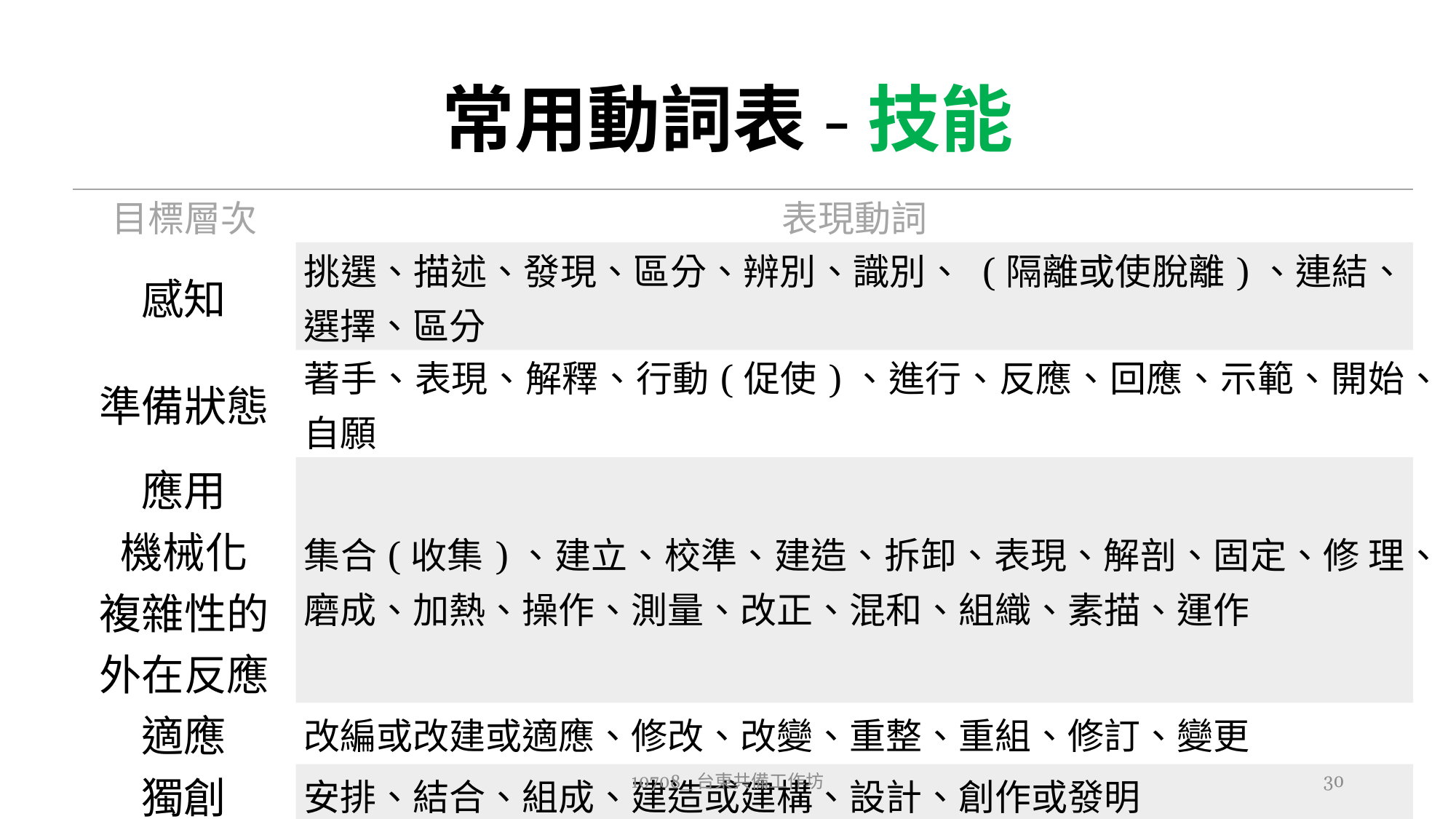

# 常用動詞表-技能
| 目標層次 | 表現動詞 |
| --- | --- |
| 感知 | 挑選、描述、發現、區分、辨別、識別、 (隔離或使脫離)、連結、 選擇、區分 |
| 準備狀態 | 著手、表現、解釋、行動(促使)、進行、反應、回應、示範、開始、自願 |
| 應用 | 集合(收集)、建立、校準、建造、拆卸、表現、解剖、固定、修 理、磨成、加熱、操作、測量、改正、混和、組織、素描、運作 |
| 機械化 |  |
| 複雜性的外在反應 |  |
| 適應 | 改編或改建或適應、修改、改變、重整、重組、修訂、變更 |
| 獨創 | 安排、結合、組成、建造或建構、設計、創作或發明 |
10708_台東共備工作坊
30